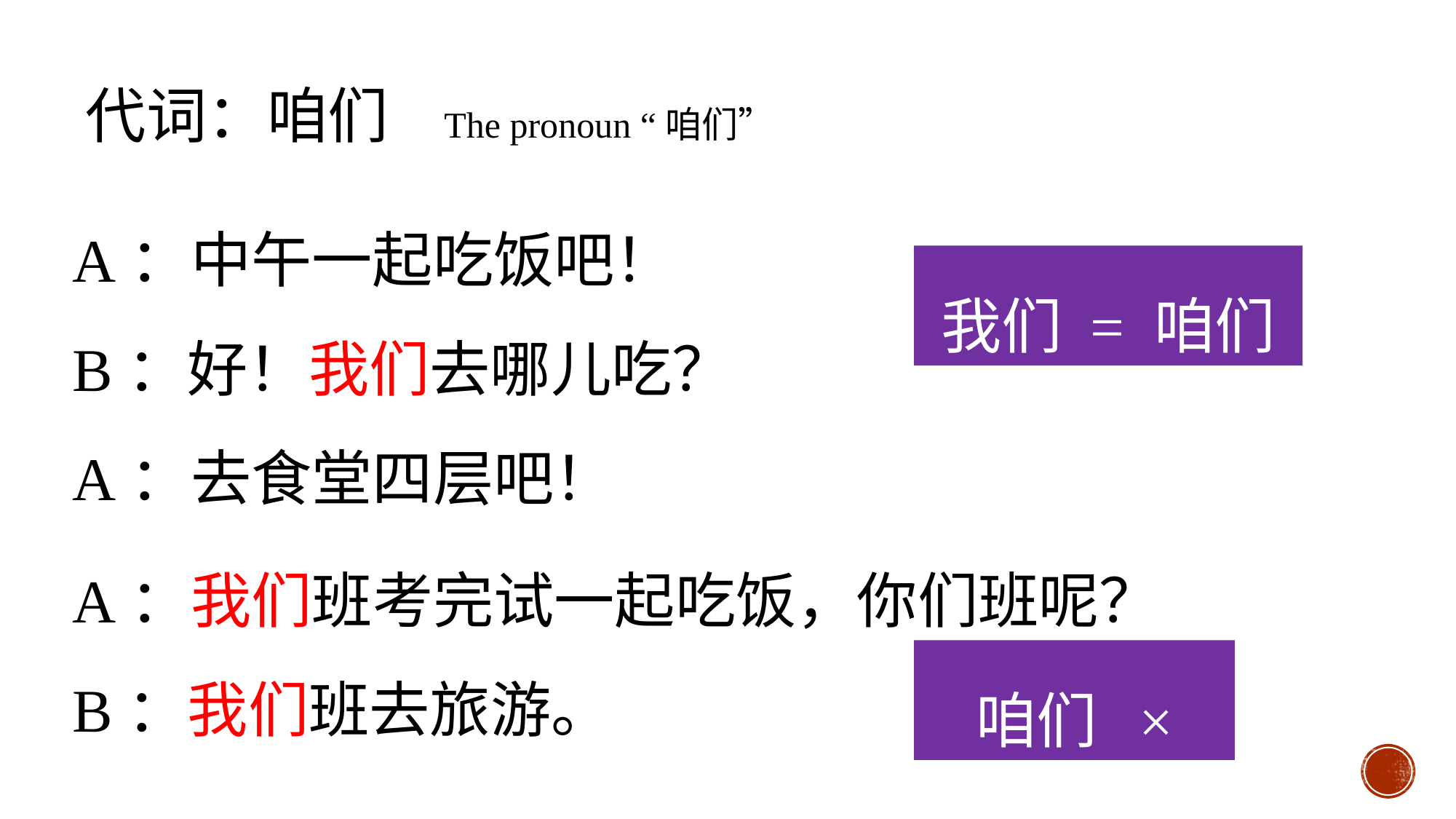

代词：咱们   The pronoun “咱们”
A：中午一起吃饭吧！
B：好！我们去哪儿吃？
A：去食堂四层吧！

A：我们班考完试一起吃饭，你们班呢？
B：我们班去旅游。
我们 = 咱们
咱们  ×